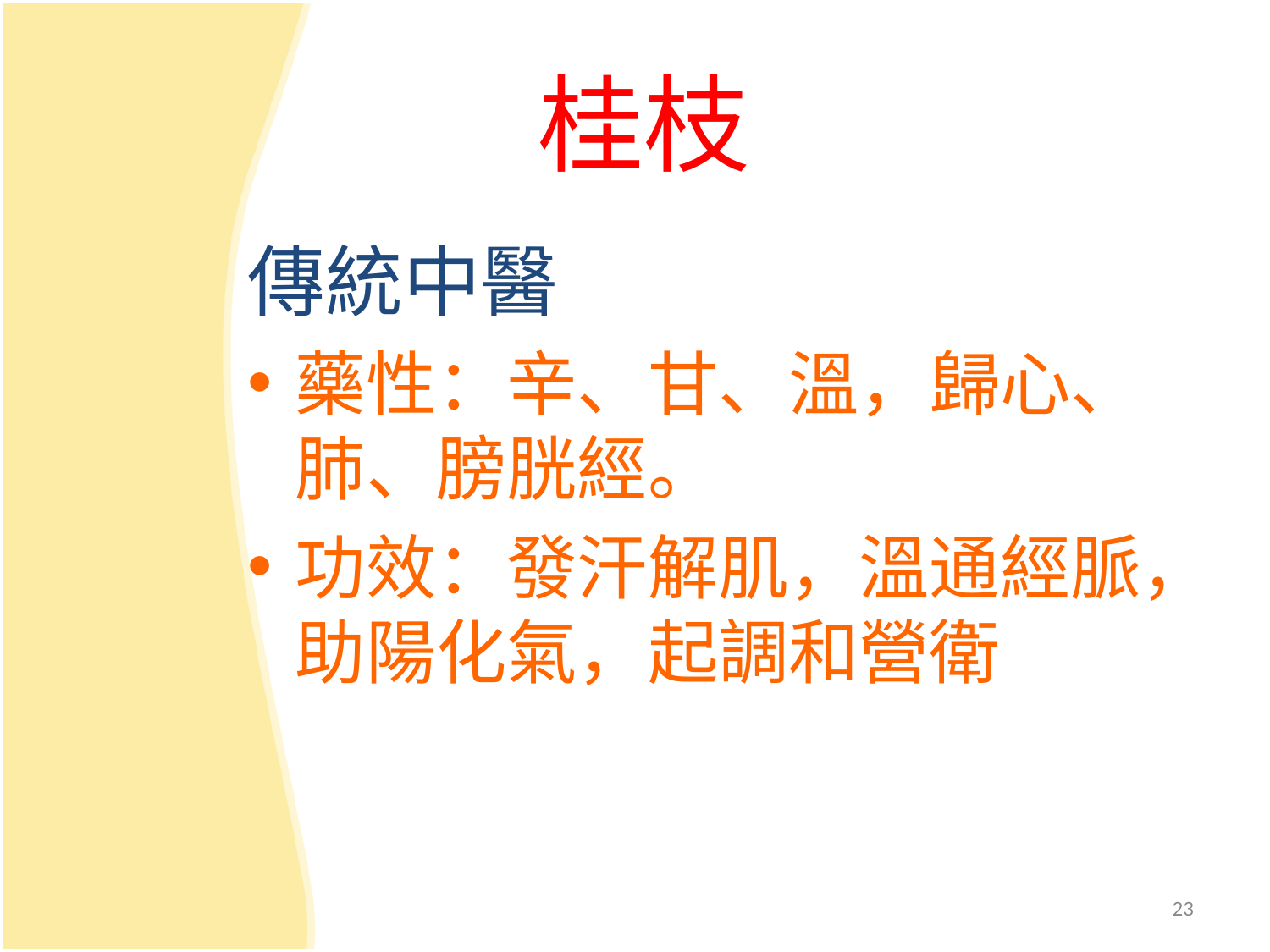

# 桂枝
傳統中醫
藥性：辛、甘、溫，歸心、肺、膀胱經。
功效：發汗解肌，溫通經脈，助陽化氣，起調和營衛
23